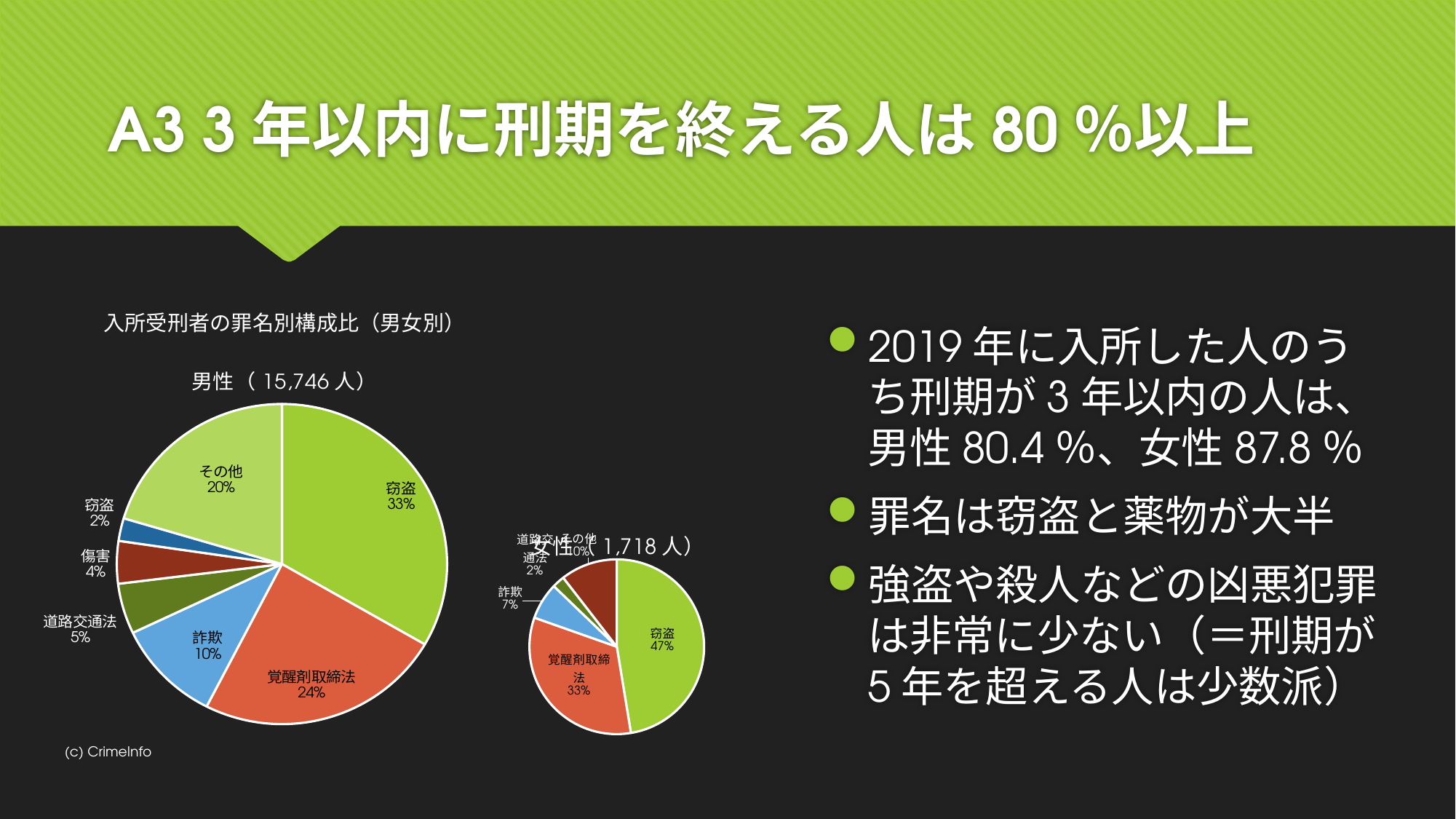

# A3 3年以内に刑期を終える人は80％以上
2019年に入所した人のうち刑期が3年以内の人は、男性80.4％、女性87.8％
罪名は窃盗と薬物が大半
強盗や殺人などの凶悪犯罪は非常に少ない（＝刑期が5年を超える人は少数派）
入所受刑者の罪名別構成比（男女別）

### Chart:

| Category | 男性（15,746人） |
|---|---|
| 窃盗 | 0.334 |
| 覚醒剤取締法 | 0.242 |
| 詐欺 | 0.104 |
| 道路交通法 | 0.051 |
| 傷害 | 0.043 |
| 窃盗 | 0.023 |
| その他 | 0.204 |

### Chart:

| Category | 女性（1,718人） |
|---|---|
| 窃盗 | 0.474 |
| 覚醒剤取締法 | 0.33 |
| 詐欺 | 0.068 |
| 道路交通法 | 0.023 |
| その他 | 0.105 |
(c) CrimeInfo